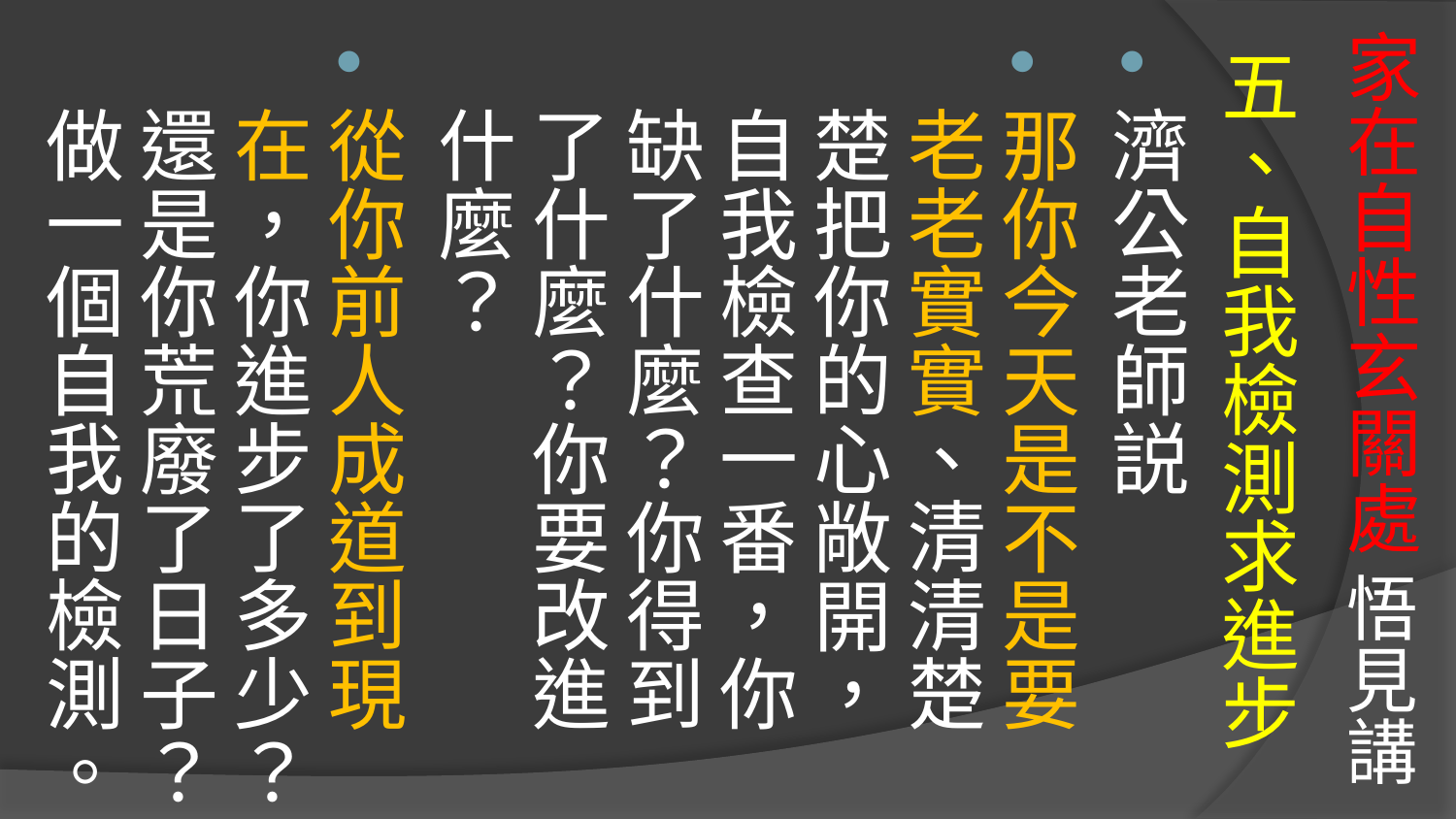

# 家在自性玄關處 悟見講
五、自我檢測求進步
濟公老師説
那你今天是不是要老老實實、清清楚楚把你的心敞開，自我檢查一番，你缺了什麼？你得到了什麼？你要改進什麼？
從你前人成道到現在，你進步了多少？還是你荒廢了日子？做一個自我的檢測。